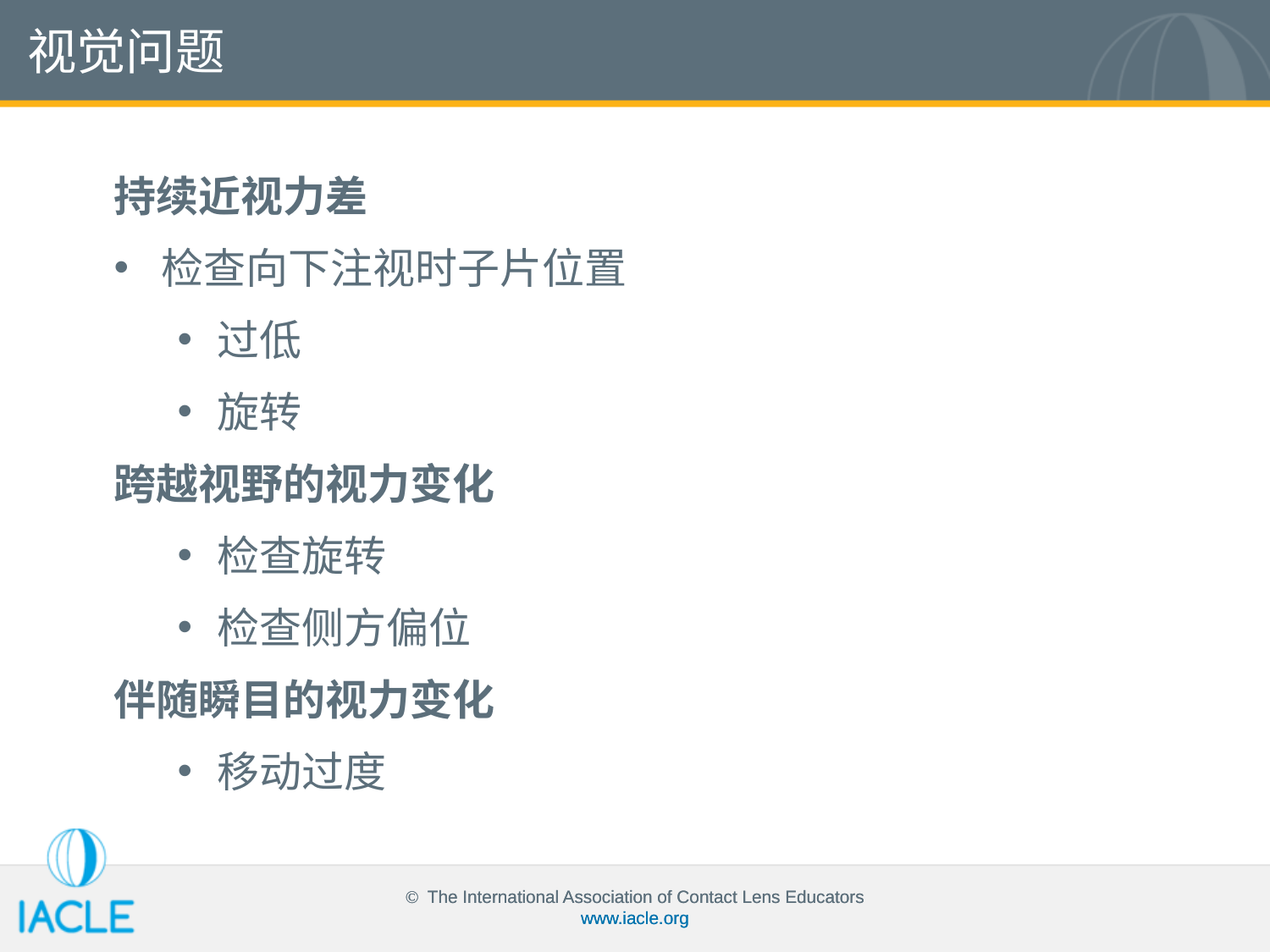

视觉问题
持续近视力差
检查向下注视时子片位置
过低
旋转
跨越视野的视力变化
检查旋转
检查侧方偏位
伴随瞬目的视力变化
移动过度